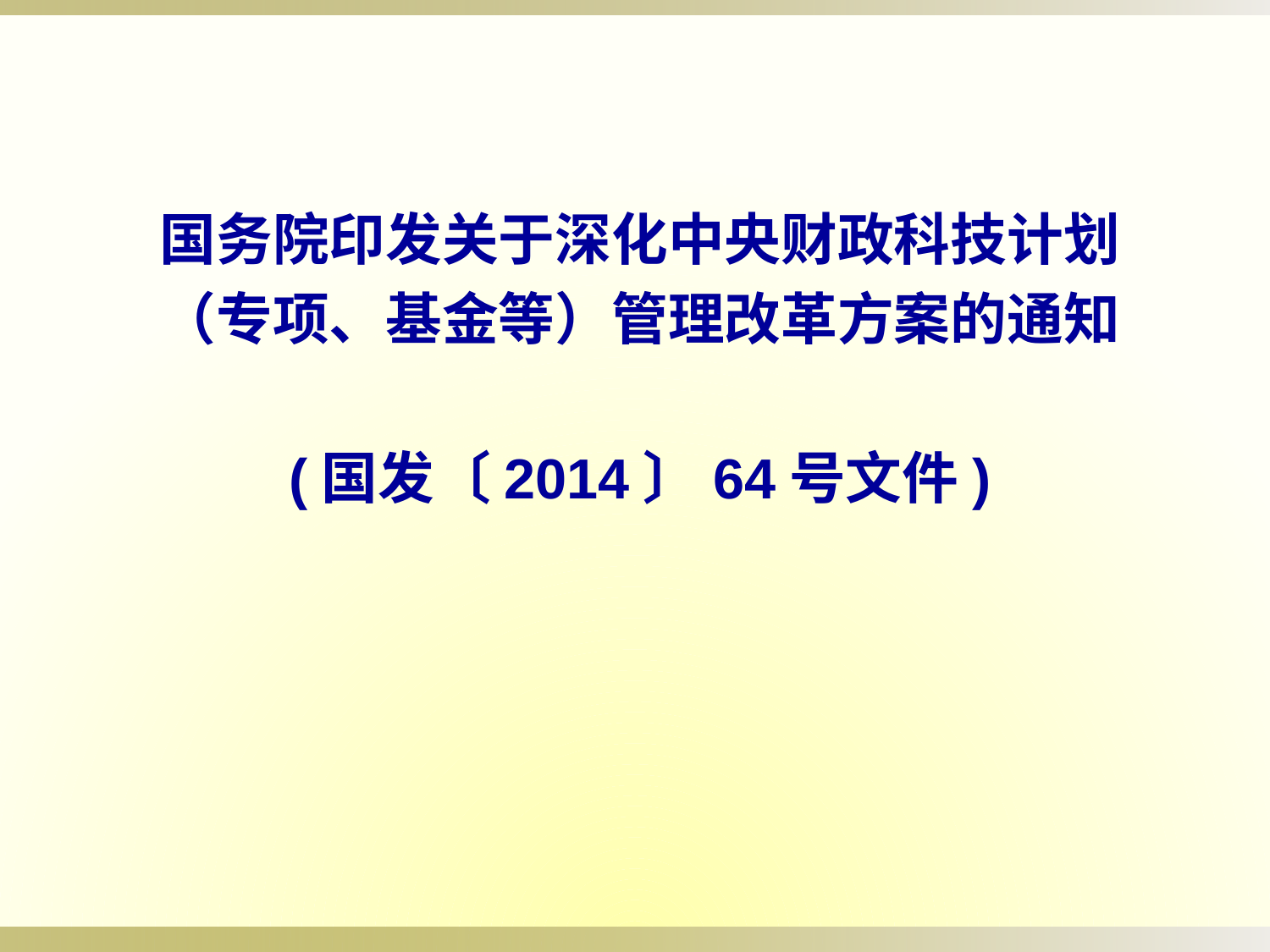

国务院印发关于深化中央财政科技计划（专项、基金等）管理改革方案的通知

(国发〔2014〕64号文件)